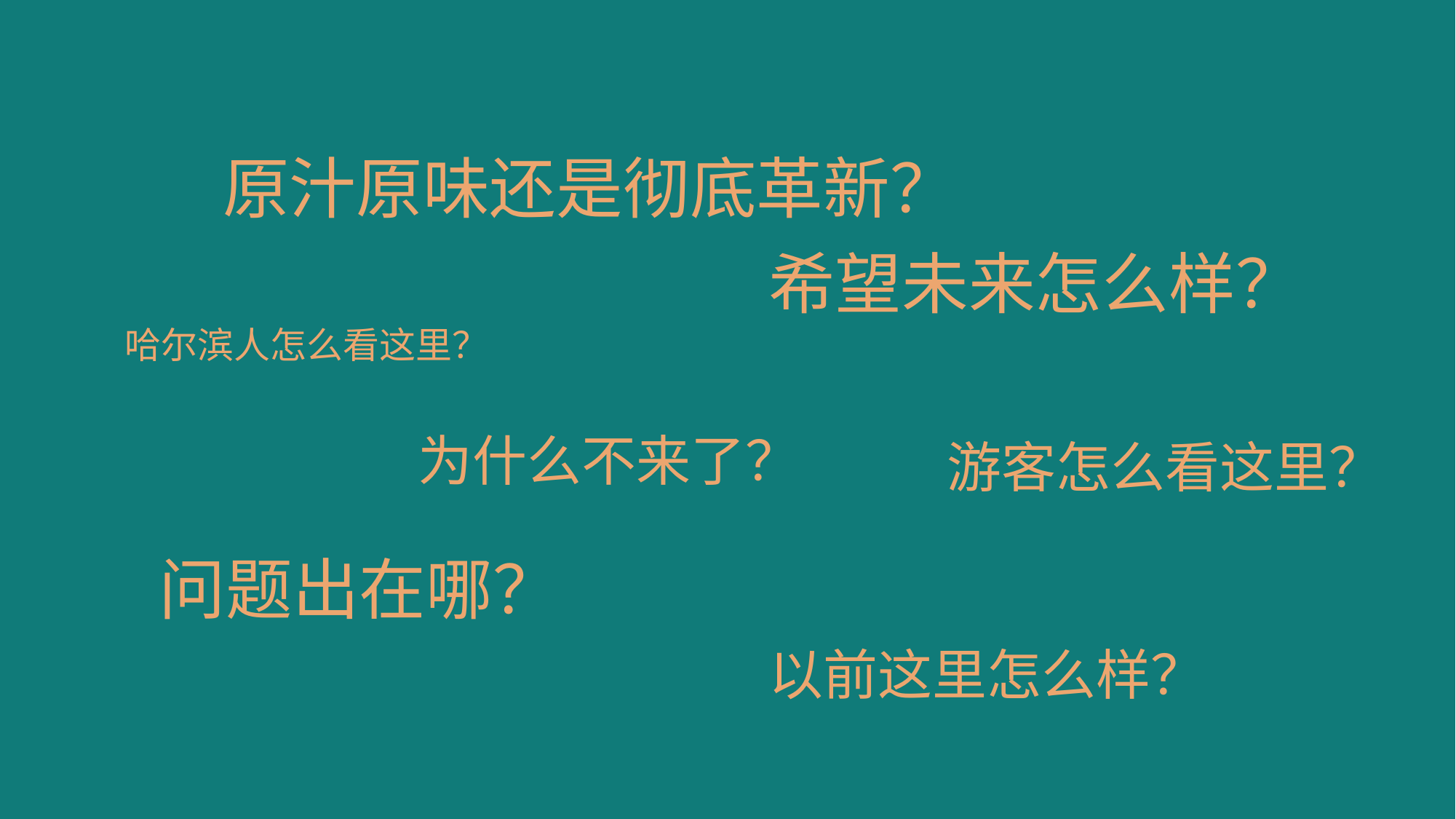

原汁原味还是彻底革新？
希望未来怎么样？
哈尔滨人怎么看这里？
为什么不来了？
游客怎么看这里？
问题出在哪？
以前这里怎么样？